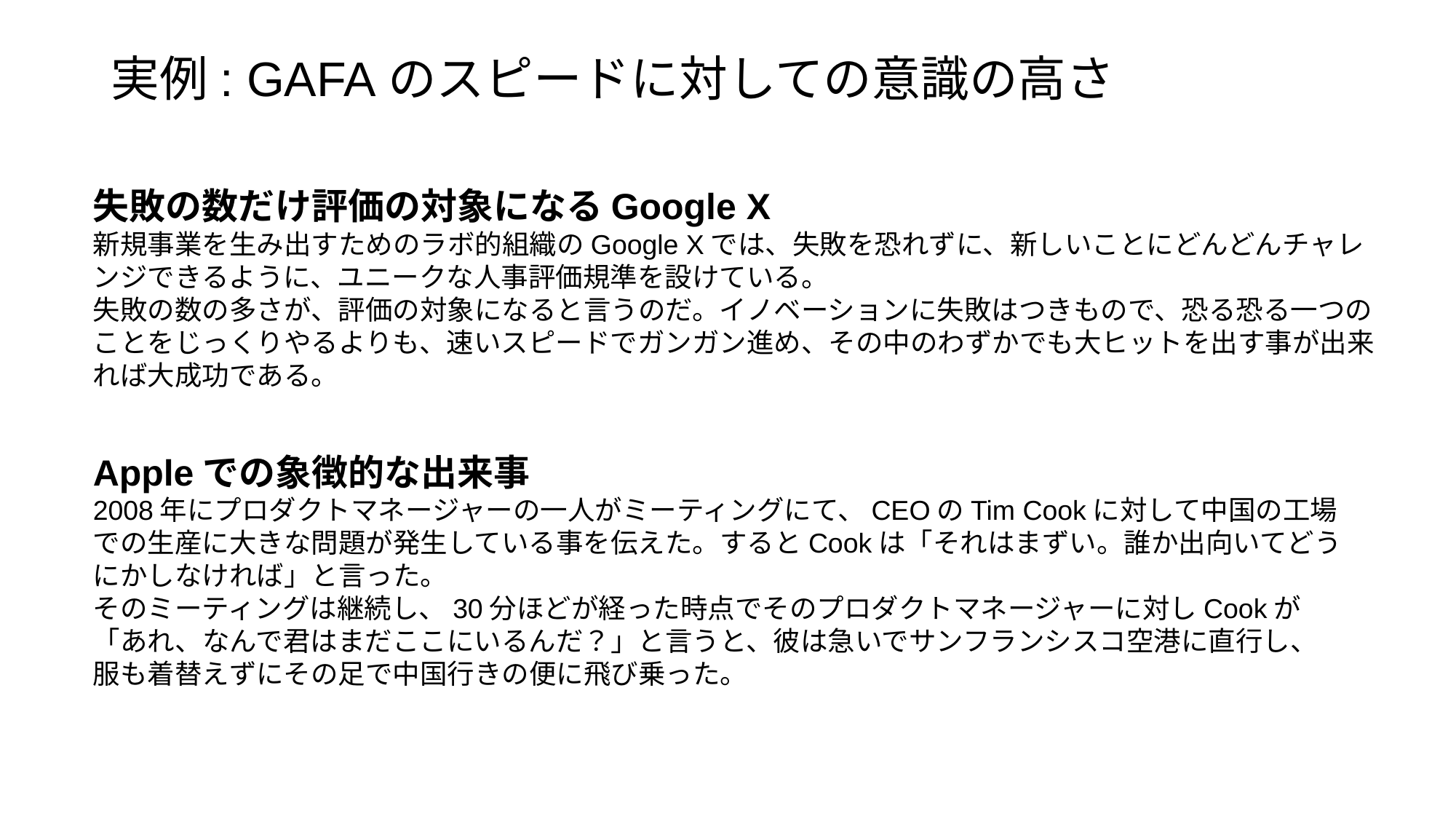

# 実例: GAFAのスピードに対しての意識の高さ
失敗の数だけ評価の対象になるGoogle X
新規事業を生み出すためのラボ的組織のGoogle Xでは、失敗を恐れずに、新しいことにどんどんチャレンジできるように、ユニークな人事評価規準を設けている。
失敗の数の多さが、評価の対象になると言うのだ。イノベーションに失敗はつきもので、恐る恐る一つのことをじっくりやるよりも、速いスピードでガンガン進め、その中のわずかでも大ヒットを出す事が出来れば大成功である。

Appleでの象徴的な出来事
2008年にプロダクトマネージャーの一人がミーティングにて、CEOのTim Cookに対して中国の工場での生産に大きな問題が発生している事を伝えた。するとCookは「それはまずい。誰か出向いてどうにかしなければ」と言った。
そのミーティングは継続し、30分ほどが経った時点でそのプロダクトマネージャーに対しCookが「あれ、なんで君はまだここにいるんだ？」と言うと、彼は急いでサンフランシスコ空港に直行し、服も着替えずにその足で中国行きの便に飛び乗った。